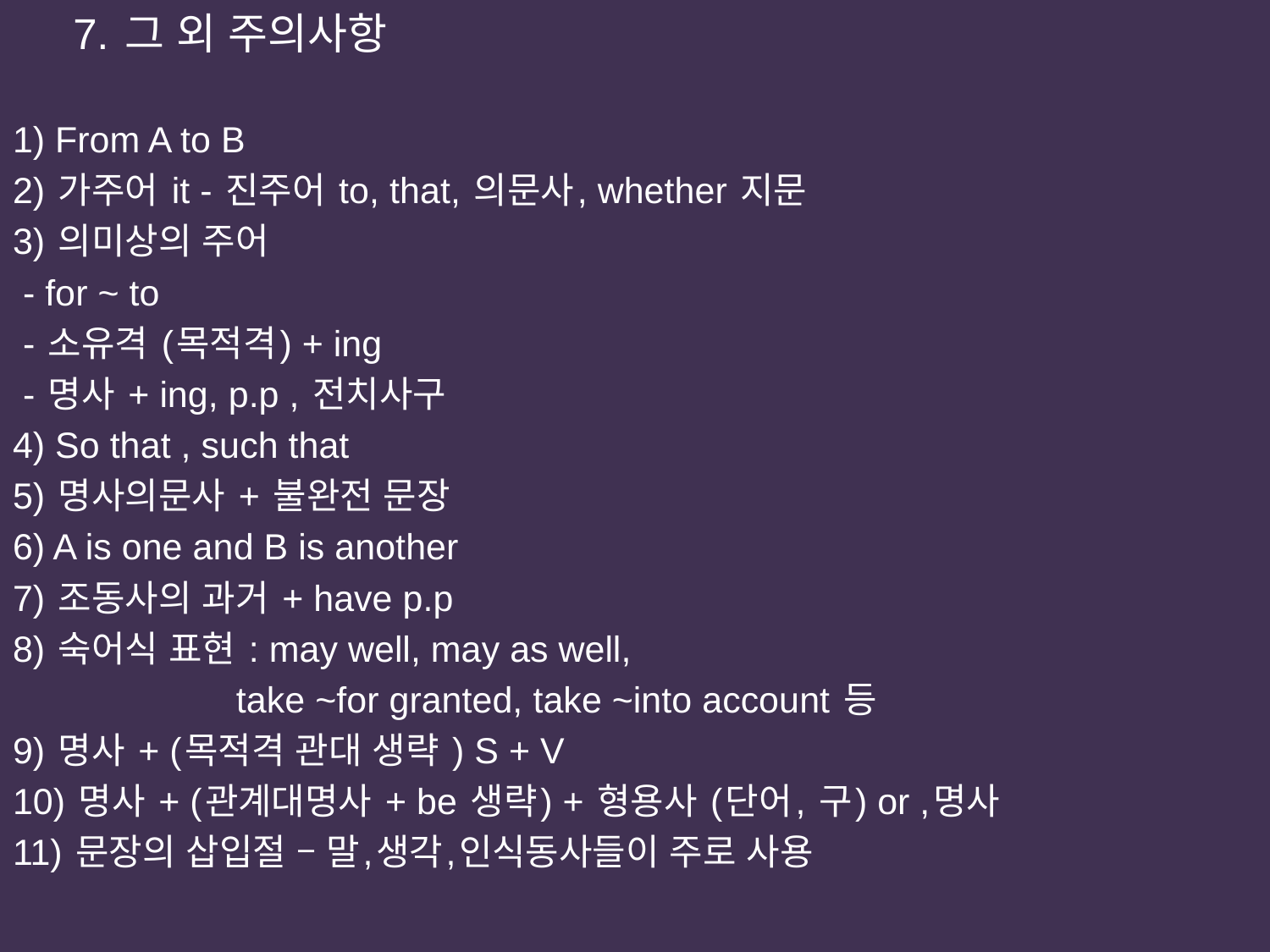

7. 그 외 주의사항

1) From A to B
2) 가주어 it - 진주어 to, that, 의문사, whether 지문
3) 의미상의 주어
 - for ~ to
 - 소유격 (목적격) + ing
 - 명사 + ing, p.p , 전치사구
4) So that , such that
5) 명사의문사 + 불완전 문장
6) A is one and B is another
7) 조동사의 과거 + have p.p
8) 숙어식 표현 : may well, may as well,
                      take ~for granted, take ~into account 등
9) 명사 + (목적격 관대 생략 ) S + V
10) 명사 + (관계대명사 + be 생략) + 형용사 (단어, 구) or ,명사
11) 문장의 삽입절 – 말,생각,인식동사들이 주로 사용

#